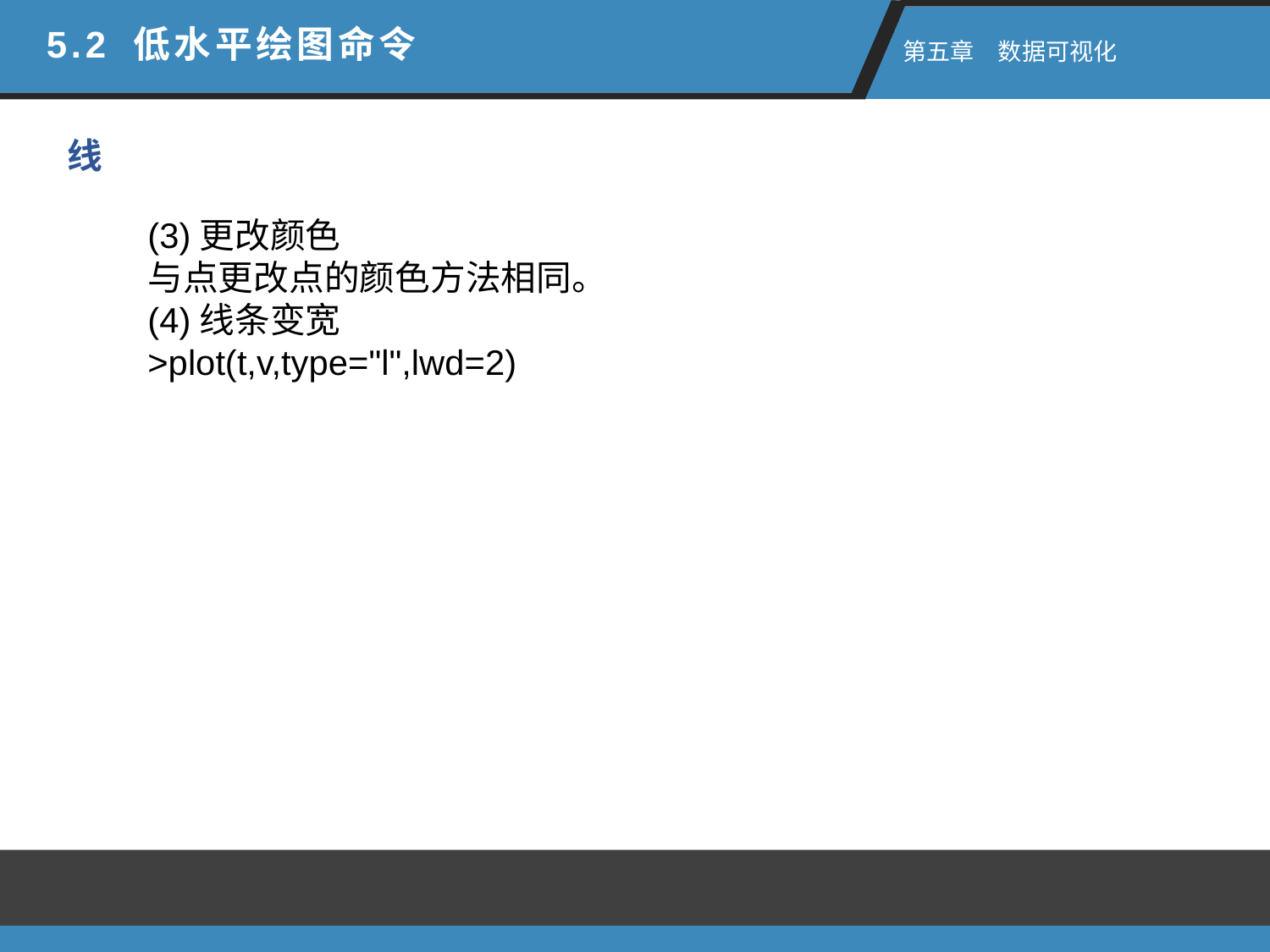

5.2 低水平绘图命令
  第五章　数据可视化
线
(3)更改颜色
与点更改点的颜色方法相同。
(4)线条变宽
>plot(t,v,type="l",lwd=2)